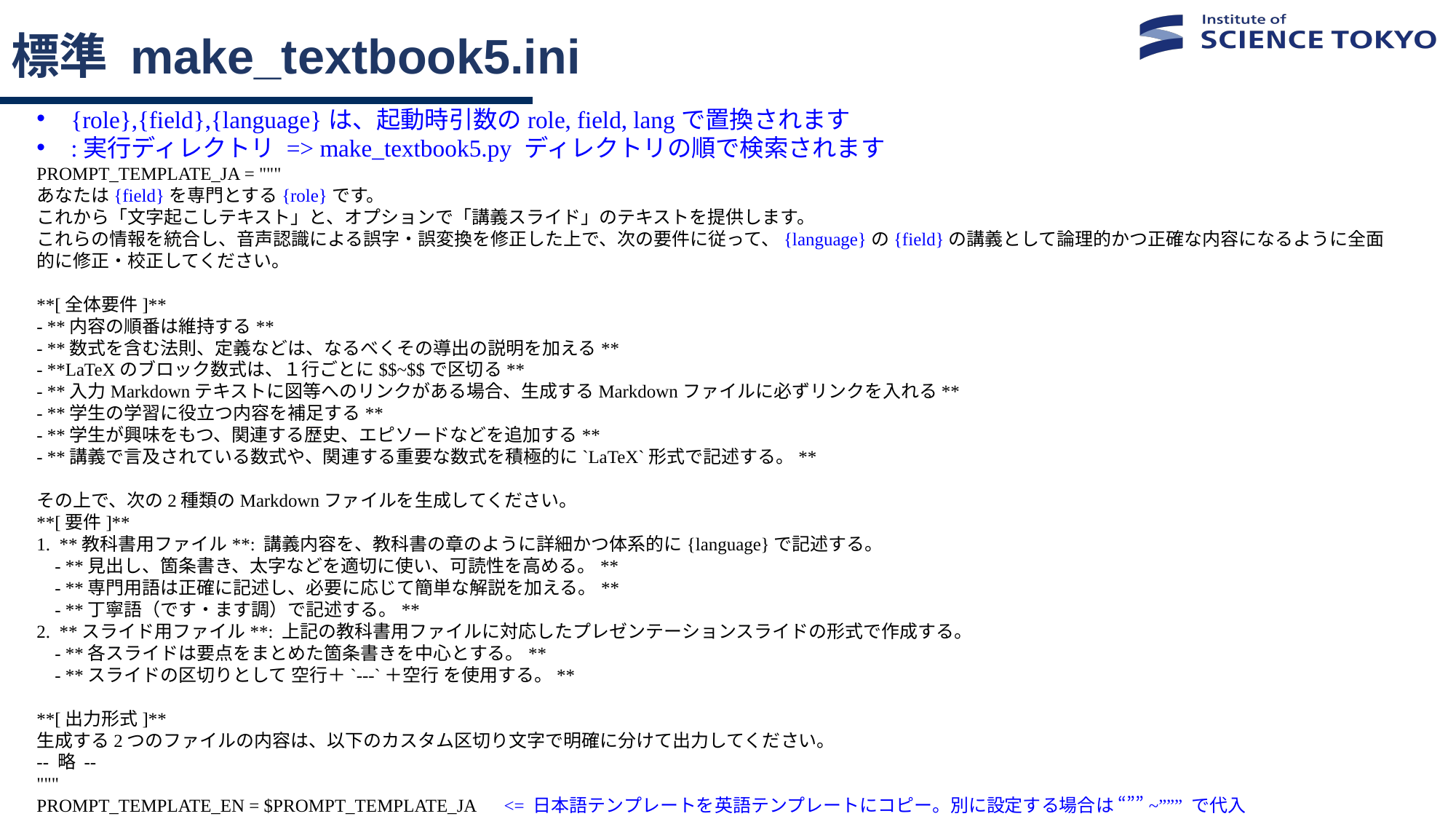

# 標準 make_textbook5.ini
{role},{field},{language}は、起動時引数のrole, field, langで置換されます
:実行ディレクトリ => make_textbook5.py ディレクトリの順で検索されます
PROMPT_TEMPLATE_JA = """
あなたは{field}を専門とする{role}です。
これから「文字起こしテキスト」と、オプションで「講義スライド」のテキストを提供します。
これらの情報を統合し、音声認識による誤字・誤変換を修正した上で、次の要件に従って、{language}の{field}の講義として論理的かつ正確な内容になるように全面的に修正・校正してください。

**[全体要件]**
- **内容の順番は維持する**
- **数式を含む法則、定義などは、なるべくその導出の説明を加える**
- **LaTeXのブロック数式は、１行ごとに$$~$$で区切る**
- **入力Markdownテキストに図等へのリンクがある場合、生成するMarkdownファイルに必ずリンクを入れる**
- **学生の学習に役立つ内容を補足する**
- **学生が興味をもつ、関連する歴史、エピソードなどを追加する**
- **講義で言及されている数式や、関連する重要な数式を積極的に`LaTeX`形式で記述する。**

その上で、次の2種類のMarkdownファイルを生成してください。
**[要件]**
1.  **教科書用ファイル**: 講義内容を、教科書の章のように詳細かつ体系的に{language}で記述する。
    - **見出し、箇条書き、太字などを適切に使い、可読性を高める。**
    - **専門用語は正確に記述し、必要に応じて簡単な解説を加える。**
    - **丁寧語（です・ます調）で記述する。**
2.  **スライド用ファイル**: 上記の教科書用ファイルに対応したプレゼンテーションスライドの形式で作成する。
    - **各スライドは要点をまとめた箇条書きを中心とする。**
    - **スライドの区切りとして 空行＋`---`＋空行 を使用する。**

**[出力形式]**
生成する2つのファイルの内容は、以下のカスタム区切り文字で明確に分けて出力してください。
-- 略 --
"""
PROMPT_TEMPLATE_EN = $PROMPT_TEMPLATE_JA      <= 日本語テンプレートを英語テンプレートにコピー。別に設定する場合は “””~””” で代入